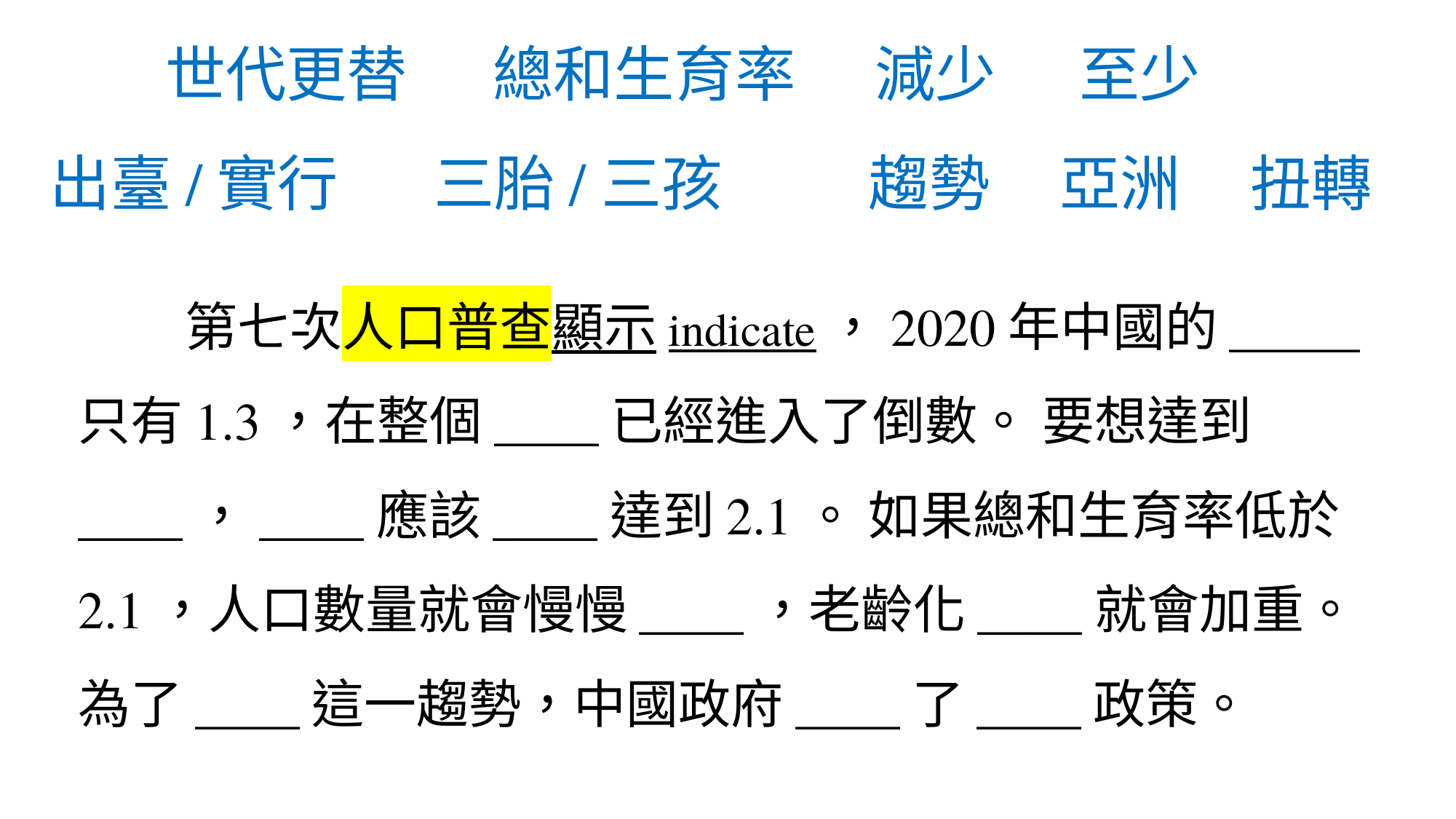

# 世代更替 	總和生育率 	    減少 	   至少 出臺/實行       三胎/三孩 	    趨勢 	  亞洲 	扭轉
        第七次人口普查顯示indicate，2020年中國的_____只有1.3，在整個____已經進入了倒數。 要想達到____，____應該____達到2.1。 如果總和生育率低於2.1，人口數量就會慢慢____，老齡化____就會加重。 為了____這一趨勢，中國政府____了____政策。